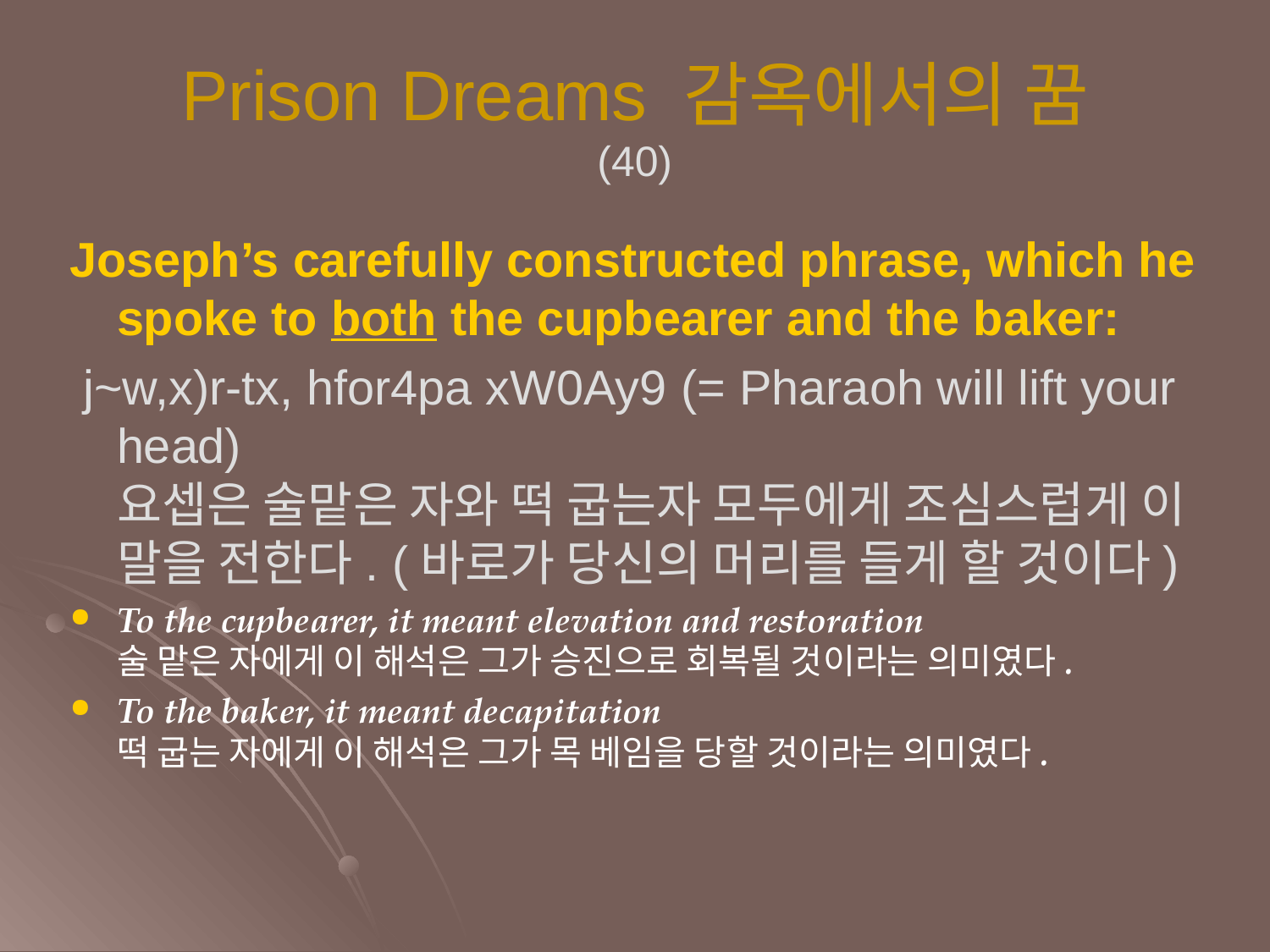

Joseph’s carefully constructed phrase, which he spoke to both the cupbearer and the baker:
 j~w,x)r-tx, hfor4pa xW0Ay9 (= Pharaoh will lift your head)
요셉은 술맡은 자와 떡 굽는자 모두에게 조심스럽게 이 말을 전한다. (바로가 당신의 머리를 들게 할 것이다)
To the cupbearer, it meant elevation and restoration
술 맡은 자에게 이 해석은 그가 승진으로 회복될 것이라는 의미였다.
To the baker, it meant decapitation
떡 굽는 자에게 이 해석은 그가 목 베임을 당할 것이라는 의미였다.
Prison Dreams 감옥에서의 꿈
(40)